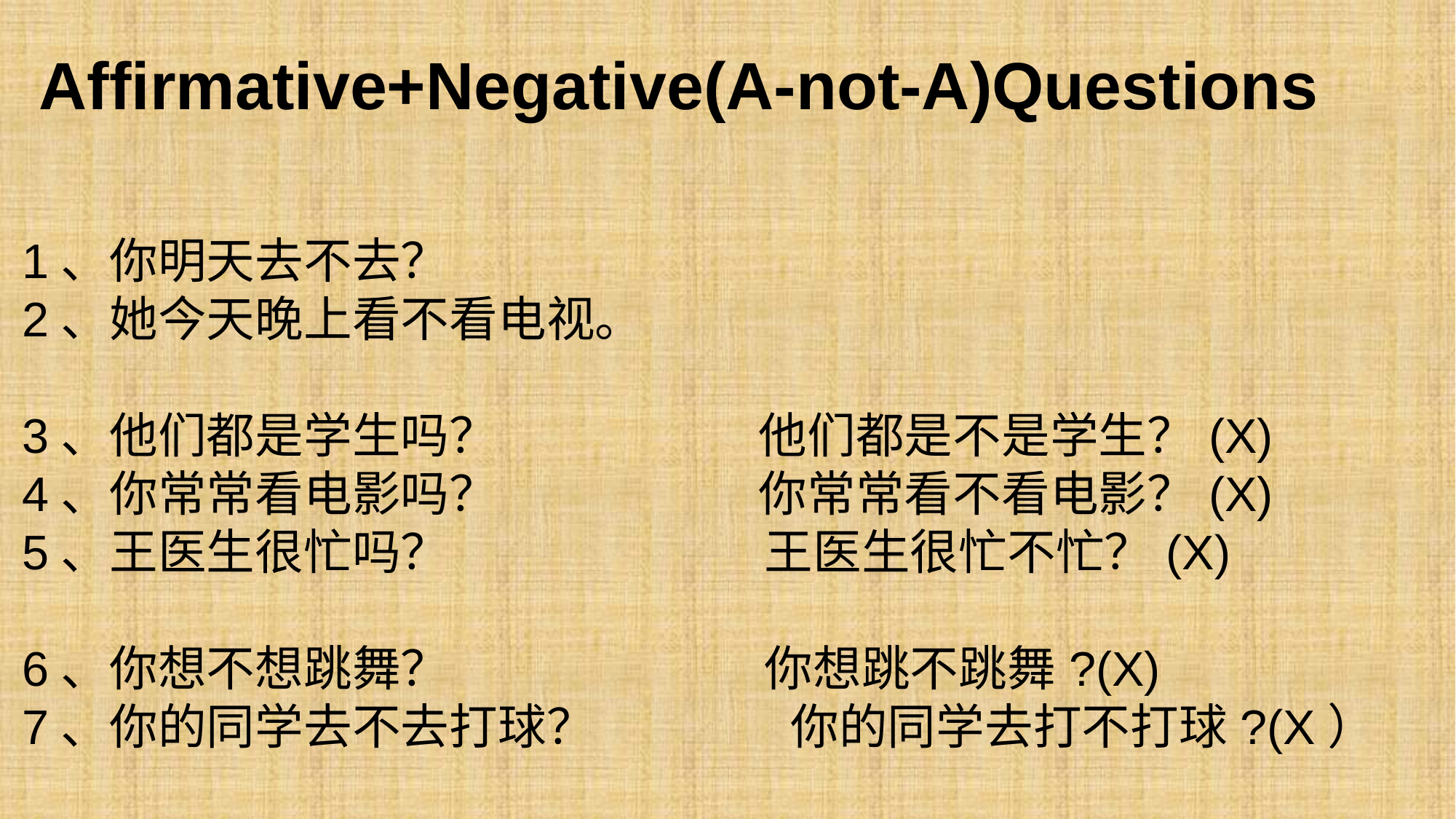

Affirmative+Negative(A-not-A)Questions

1、你明天去不去？
2、她今天晚上看不看电视。

3、他们都是学生吗？                        他们都是不是学生？(X)
4、你常常看电影吗？                        你常常看不看电影？(X)
5、王医生很忙吗？                             王医生很忙不忙？(X)

6、你想不想跳舞？                             你想跳不跳舞?(X)
7、你的同学去不去打球？                  你的同学去打不打球?(X）